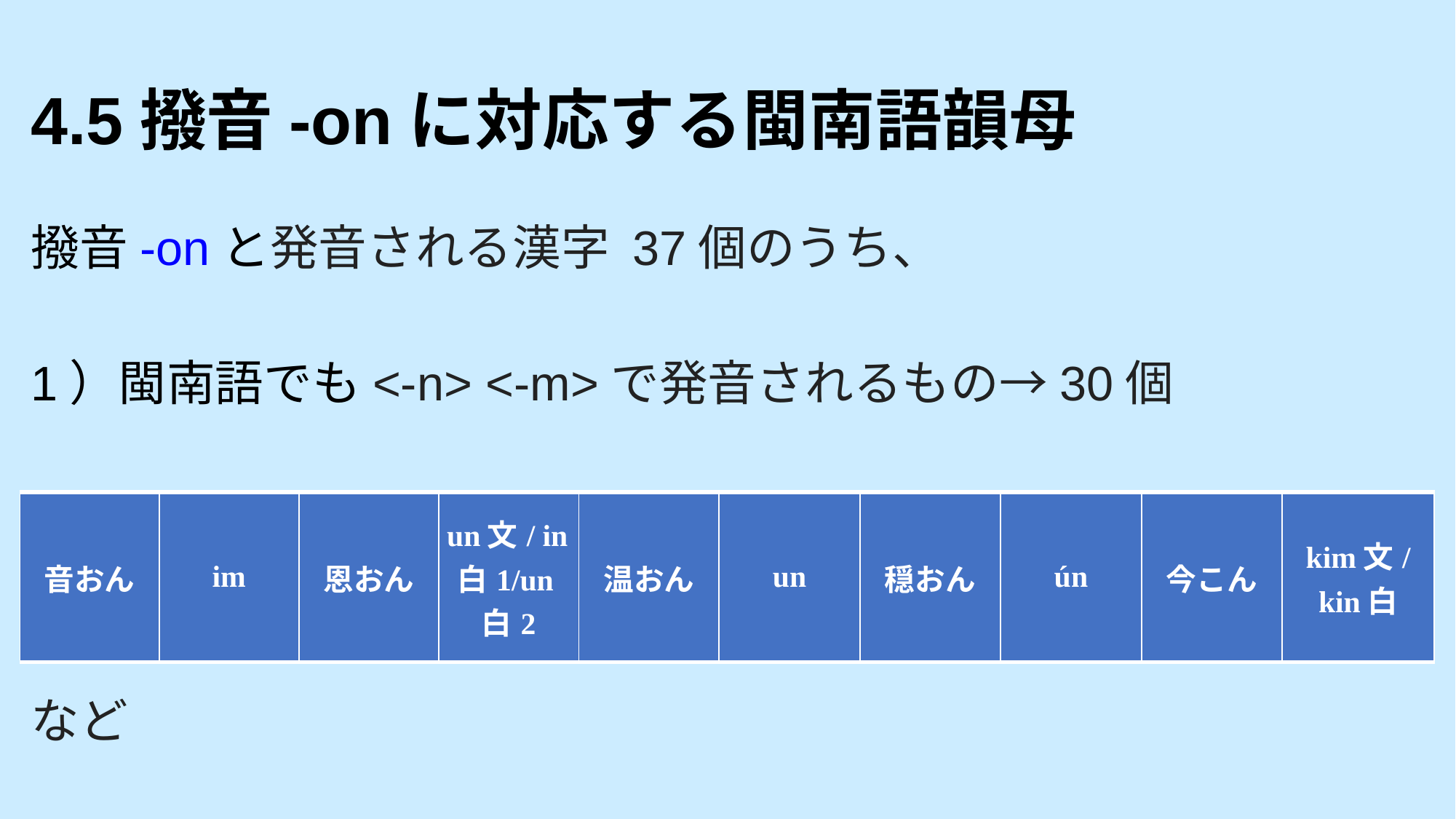

# 4.5撥音-onに対応する閩南語韻母
撥音-onと発音される漢字 37個のうち、

1）閩南語でも<-n> <-m>で発音されるもの→30個

など

| 音おん | im | 恩おん | un文/ in白1/un白2 | 温おん | un | 穏おん | ún | 今こん | kim文/ kin白 |
| --- | --- | --- | --- | --- | --- | --- | --- | --- | --- |